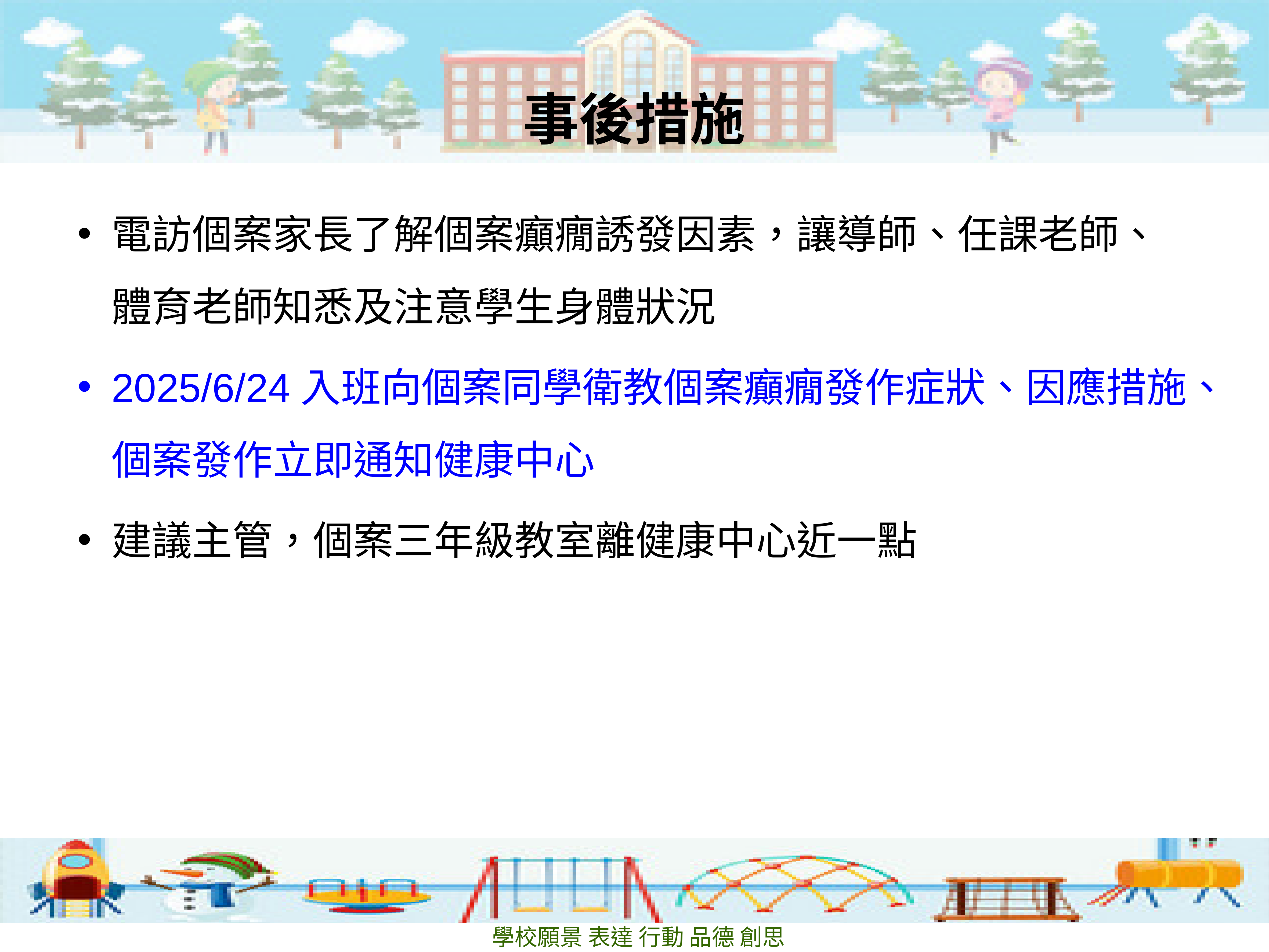

# 事後措施
電訪個案家長了解個案癲癇誘發因素，讓導師、任課老師、體育老師知悉及注意學生身體狀況
2025/6/24入班向個案同學衛教個案癲癇發作症狀、因應措施、個案發作立即通知健康中心
建議主管，個案三年級教室離健康中心近一點